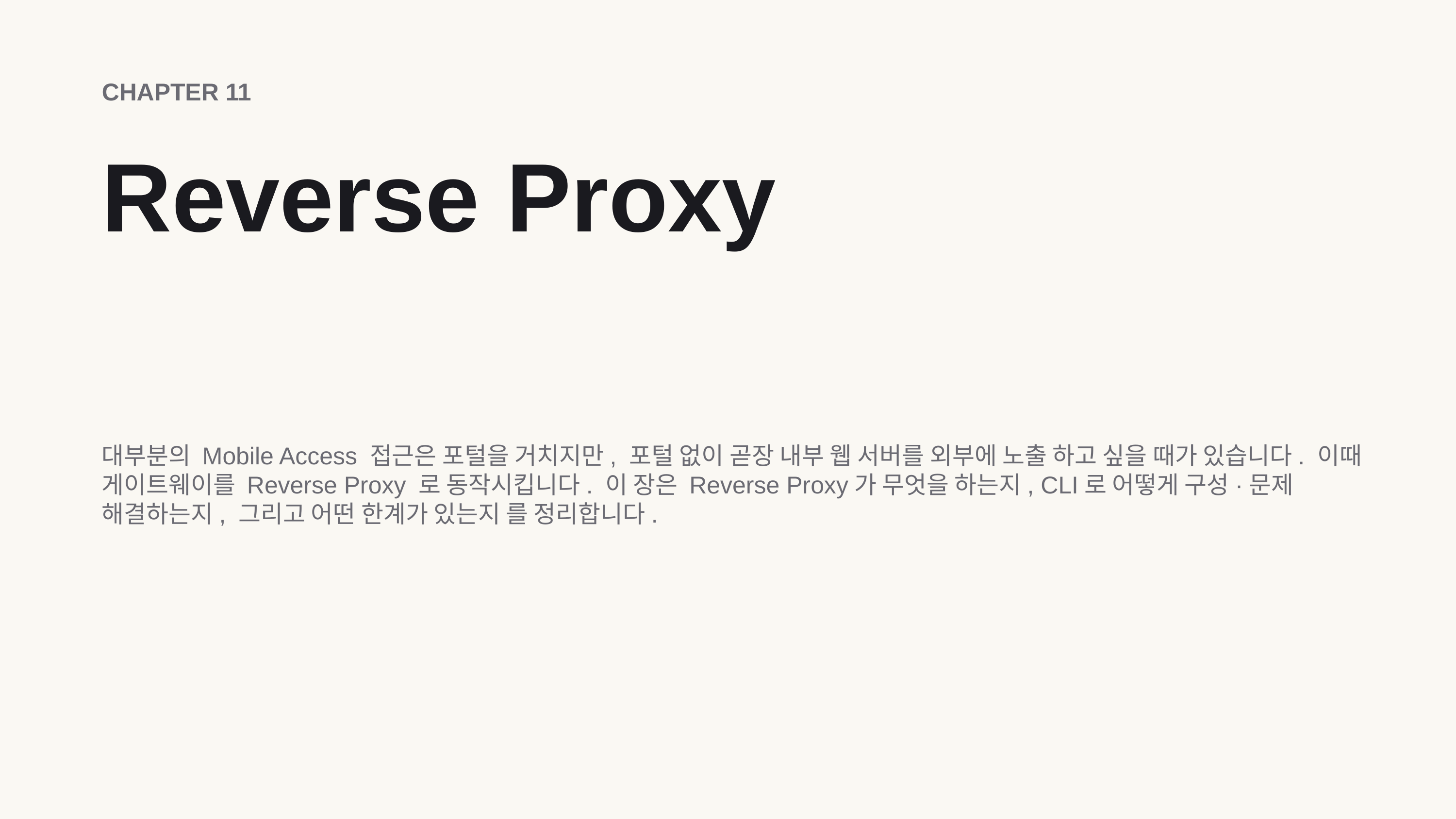

CHAPTER 11
Reverse Proxy
대부분의 Mobile Access 접근은 포털을 거치지만, 포털 없이 곧장 내부 웹 서버를 외부에 노출 하고 싶을 때가 있습니다. 이때 게이트웨이를 Reverse Proxy 로 동작시킵니다. 이 장은 Reverse Proxy가 무엇을 하는지, CLI로 어떻게 구성·문제 해결하는지, 그리고 어떤 한계가 있는지 를 정리합니다.